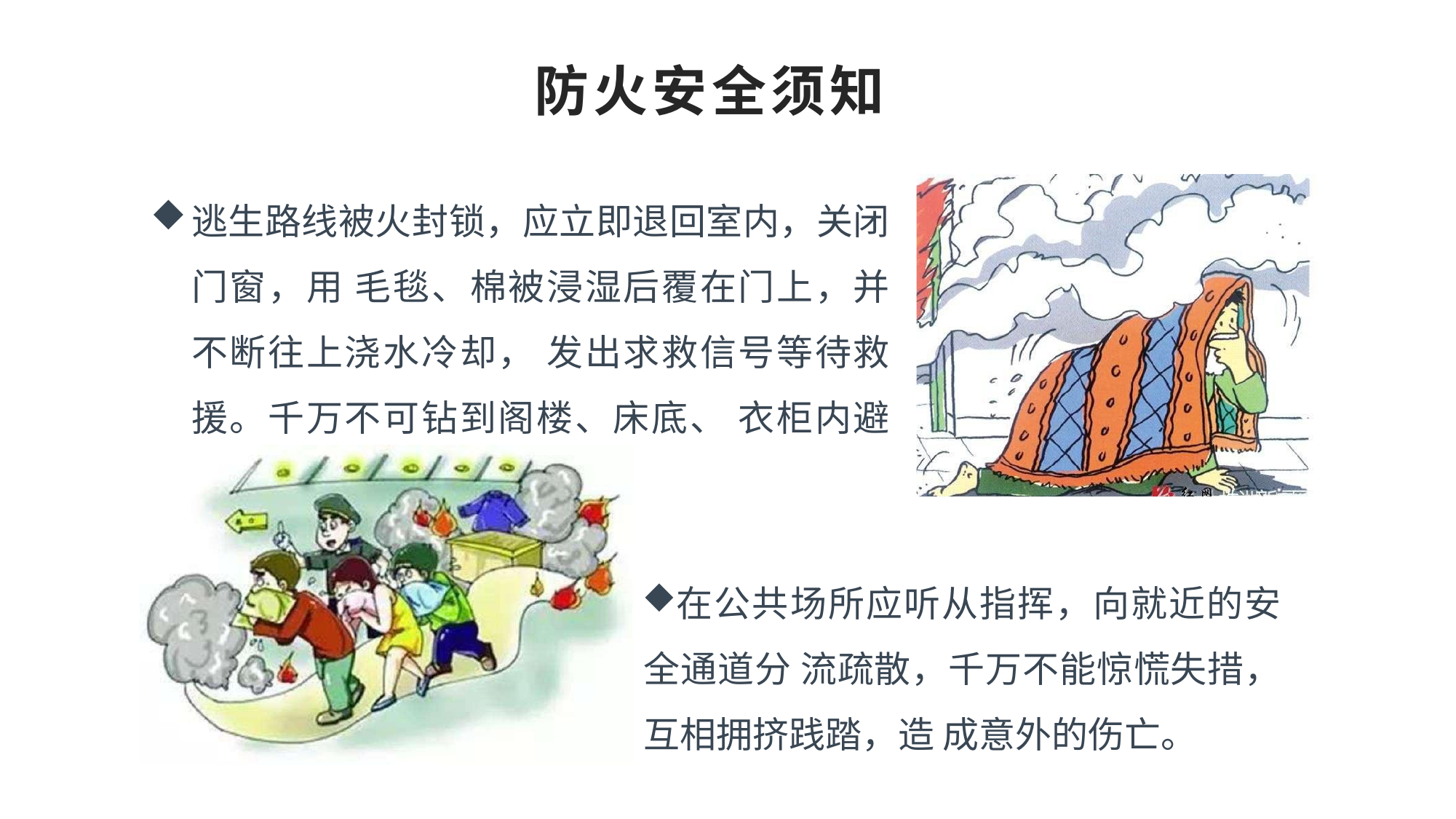

# 防火安全须知

逃生路线被火封锁，应立即退回室内，关闭门窗，用 毛毯、棉被浸湿后覆在门上，并不断往上浇水冷却， 发出求救信号等待救援。千万不可钻到阁楼、床底、 衣柜内避难。

在公共场所应听从指挥，向就近的安全通道分 流疏散，千万不能惊慌失措，互相拥挤践踏，造 成意外的伤亡。